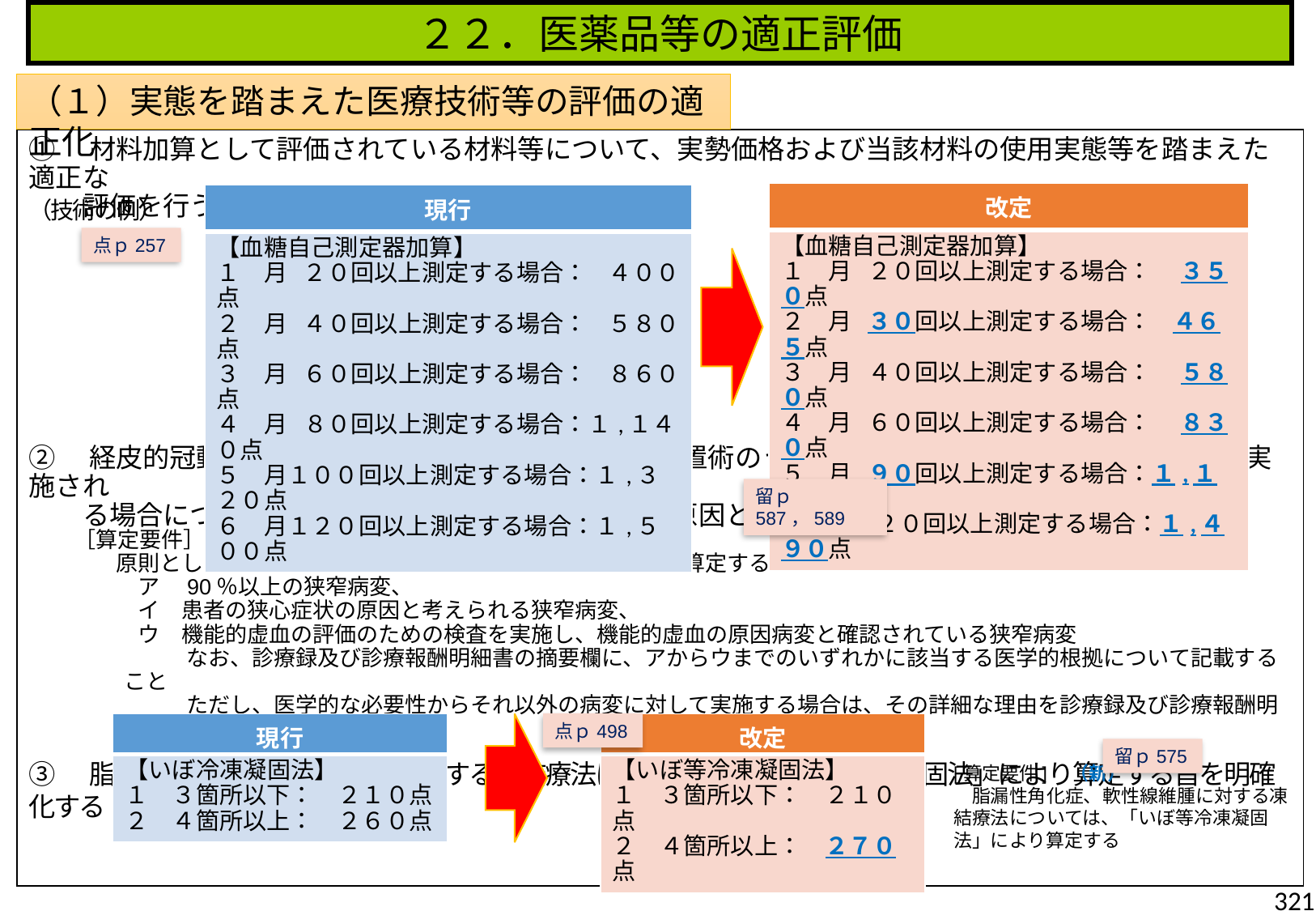

２２．医薬品等の適正評価
（１）実態を踏まえた医療技術等の評価の適正化
①　材料加算として評価されている材料等について、実勢価格および当該材料の使用実態等を踏まえた適正な
　　評価を行う

②　経皮的冠動脈形成術及び経皮的冠動脈ステント留置術のうち、安定冠動脈疾患に対して待機的に実施され
　　る場合について、原則として病変が機能的虚血の原因と確認されていることを算定要件とする
　　［算定要件］
　　　　原則として以下のいずれかの病変に対して実施した場合に算定する
　　　　　ア　90％以上の狭窄病変、
　　　　　イ　患者の狭心症状の原因と考えられる狭窄病変、
　　　　　ウ　機能的虚血の評価のための検査を実施し、機能的虚血の原因病変と確認されている狭窄病変
　　　　　　　 なお、診療録及び診療報酬明細書の摘要欄に、アからウまでのいずれかに該当する医学的根拠について記載すること
　　　　　　　 ただし、医学的な必要性からそれ以外の病変に対して実施する場合は、その詳細な理由を診療録及び診療報酬明細書の摘要欄に記載すること

③　脂漏性角化症や軟性線維腫に対する凍結療法については、「いぼ等冷凍凝固法」により算定する旨を明確化する

| 改定 |
| --- |
| 【血糖自己測定器加算】 １　月 ２０回以上測定する場合：　 ３５０点 ２　月 ３０回以上測定する場合： ４６５点 ３　月 ４０回以上測定する場合：　 ５８０点 ４　月 ６０回以上測定する場合：　 ８３０点 ５　月 ９０回以上測定する場合：１,１７０点 ６　月１２０回以上測定する場合：１,４９０点 |
| 現行 |
| --- |
| 【血糖自己測定器加算】 １　月 ２０回以上測定する場合： ４００点 ２　月 ４０回以上測定する場合： ５８０点 ３　月 ６０回以上測定する場合： ８６０点 ４　月 ８０回以上測定する場合：１,１４０点 ５　月１００回以上測定する場合：１,３２０点 ６　月１２０回以上測定する場合：１,５００点 |
（技術の例）
点ｐ257

留ｐ587，589
点ｐ498
| 現行 |
| --- |
| 【いぼ冷凍凝固法】 １　３箇所以下：　２１０点 ２　４箇所以上：　２６０点 |

| 改定 |
| --- |
| 【いぼ等冷凍凝固法】 １　３箇所以下：　２１０点 ２　４箇所以上：　２７０点 |
留ｐ575
[算定要件]　（新）
　脂漏性角化症、軟性線維腫に対する凍結療法については、「いぼ等冷凍凝固法」により算定する
321